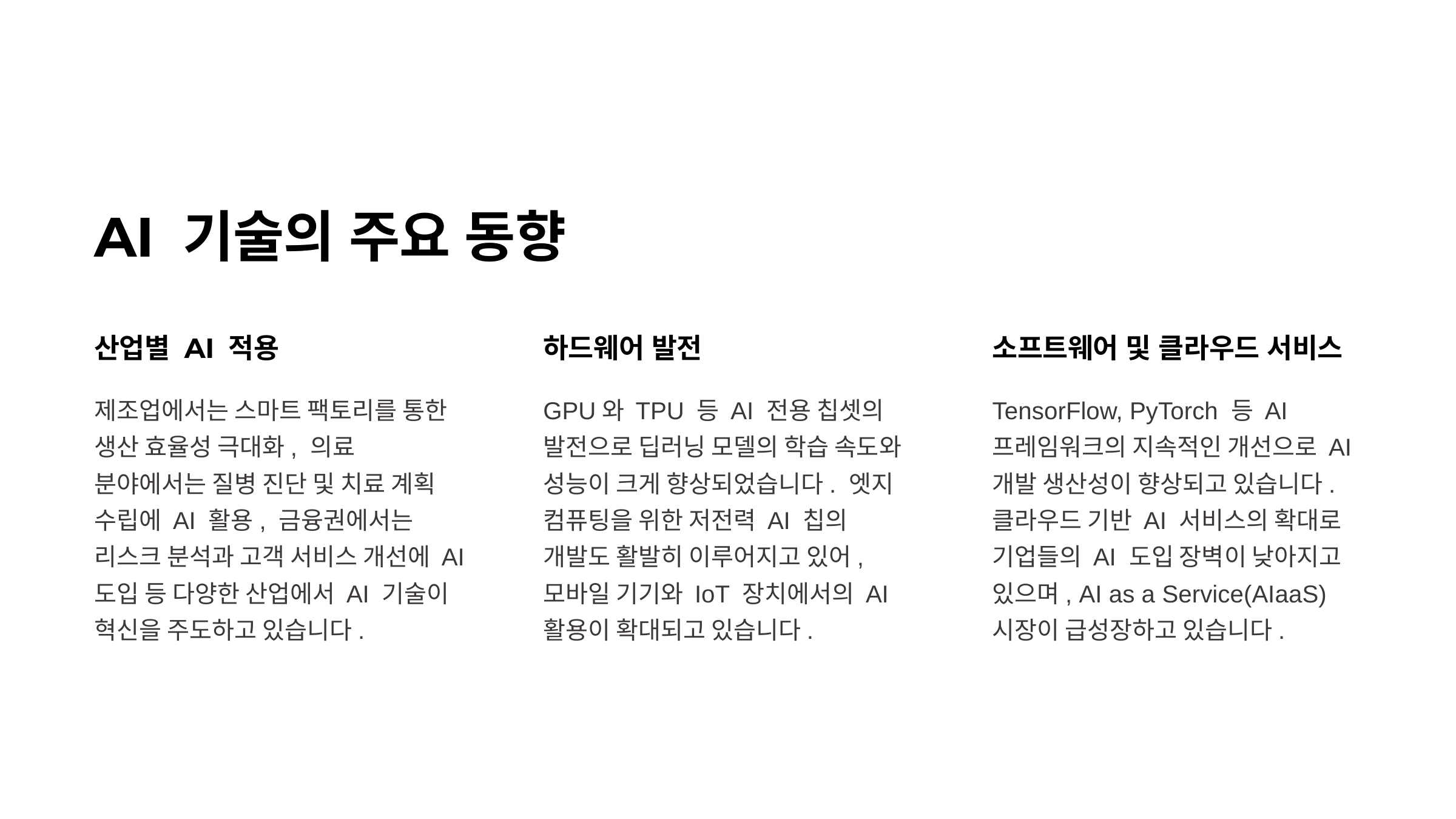

AI 기술의 주요 동향
산업별 AI 적용
하드웨어 발전
소프트웨어 및 클라우드 서비스
제조업에서는 스마트 팩토리를 통한 생산 효율성 극대화, 의료 분야에서는 질병 진단 및 치료 계획 수립에 AI 활용, 금융권에서는 리스크 분석과 고객 서비스 개선에 AI 도입 등 다양한 산업에서 AI 기술이 혁신을 주도하고 있습니다.
GPU와 TPU 등 AI 전용 칩셋의 발전으로 딥러닝 모델의 학습 속도와 성능이 크게 향상되었습니다. 엣지 컴퓨팅을 위한 저전력 AI 칩의 개발도 활발히 이루어지고 있어, 모바일 기기와 IoT 장치에서의 AI 활용이 확대되고 있습니다.
TensorFlow, PyTorch 등 AI 프레임워크의 지속적인 개선으로 AI 개발 생산성이 향상되고 있습니다. 클라우드 기반 AI 서비스의 확대로 기업들의 AI 도입 장벽이 낮아지고 있으며, AI as a Service(AIaaS) 시장이 급성장하고 있습니다.